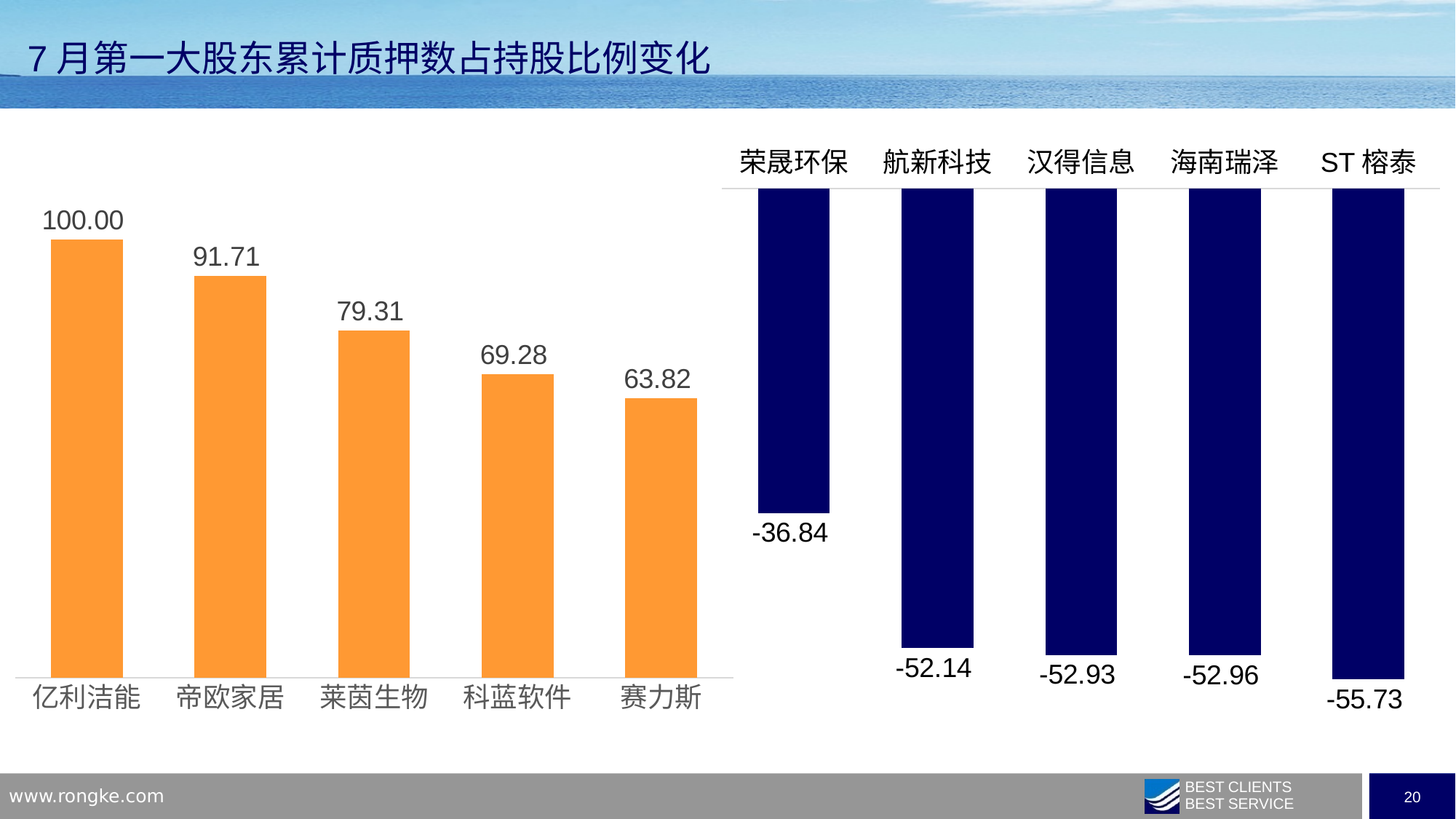

7月第一大股东累计质押数占持股比例变化

### Chart

| Category | 系列 1 |
|---|---|
| 荣晟环保 | -36.8367 |
| 航新科技 | -52.1446 |
| 汉得信息 | -52.9306 |
| 海南瑞泽 | -52.9581 |
| ST榕泰 | -55.7316 |

### Chart

| Category | 系列 1 |
|---|---|
| 亿利洁能 | 100.0 |
| 帝欧家居 | 91.7118 |
| 莱茵生物 | 79.3055 |
| 科蓝软件 | 69.2769 |
| 赛力斯 | 63.8177 |